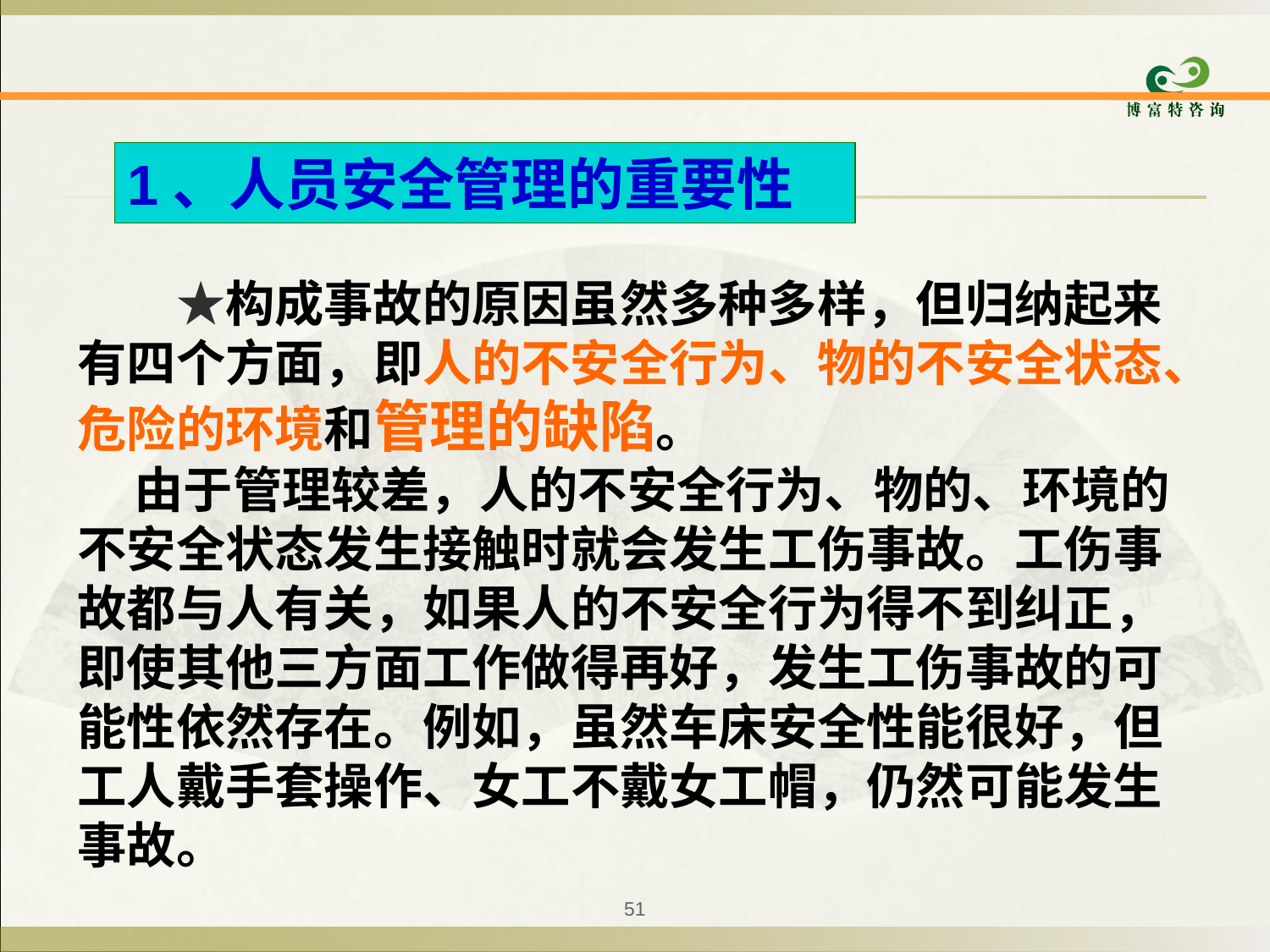

1、人员安全管理的重要性
　　★构成事故的原因虽然多种多样，但归纳起来有四个方面，即人的不安全行为、物的不安全状态、危险的环境和管理的缺陷。
    由于管理较差，人的不安全行为、物的、环境的不安全状态发生接触时就会发生工伤事故。工伤事故都与人有关，如果人的不安全行为得不到纠正，即使其他三方面工作做得再好，发生工伤事故的可能性依然存在。例如，虽然车床安全性能很好，但工人戴手套操作、女工不戴女工帽，仍然可能发生事故。
51